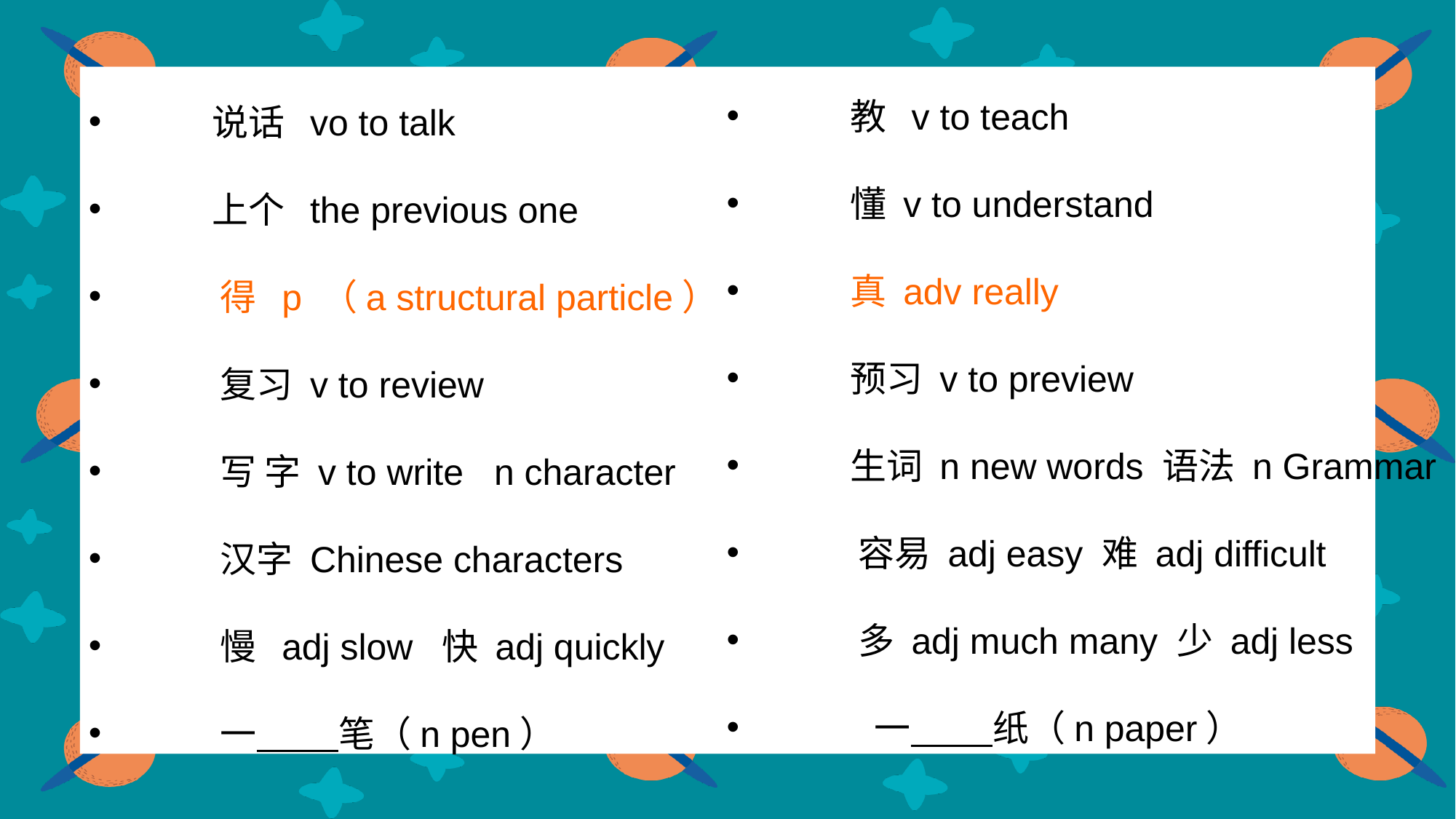

教  v to teach

         懂 v to understand

         真 adv really

         预习 v to preview

         生词 n new words 语法 n Grammar

          容易 adj easy 难 adj difficult

          多 adj much many 少 adj less

            一          纸（n paper）

         说话  vo to talk

         上个  the previous one

          得  p （a structural particle）

          复习 v to review

          写 字 v to write   n character

          汉字 Chinese characters

          慢  adj slow  快 adj quickly

          一          笔（n pen）